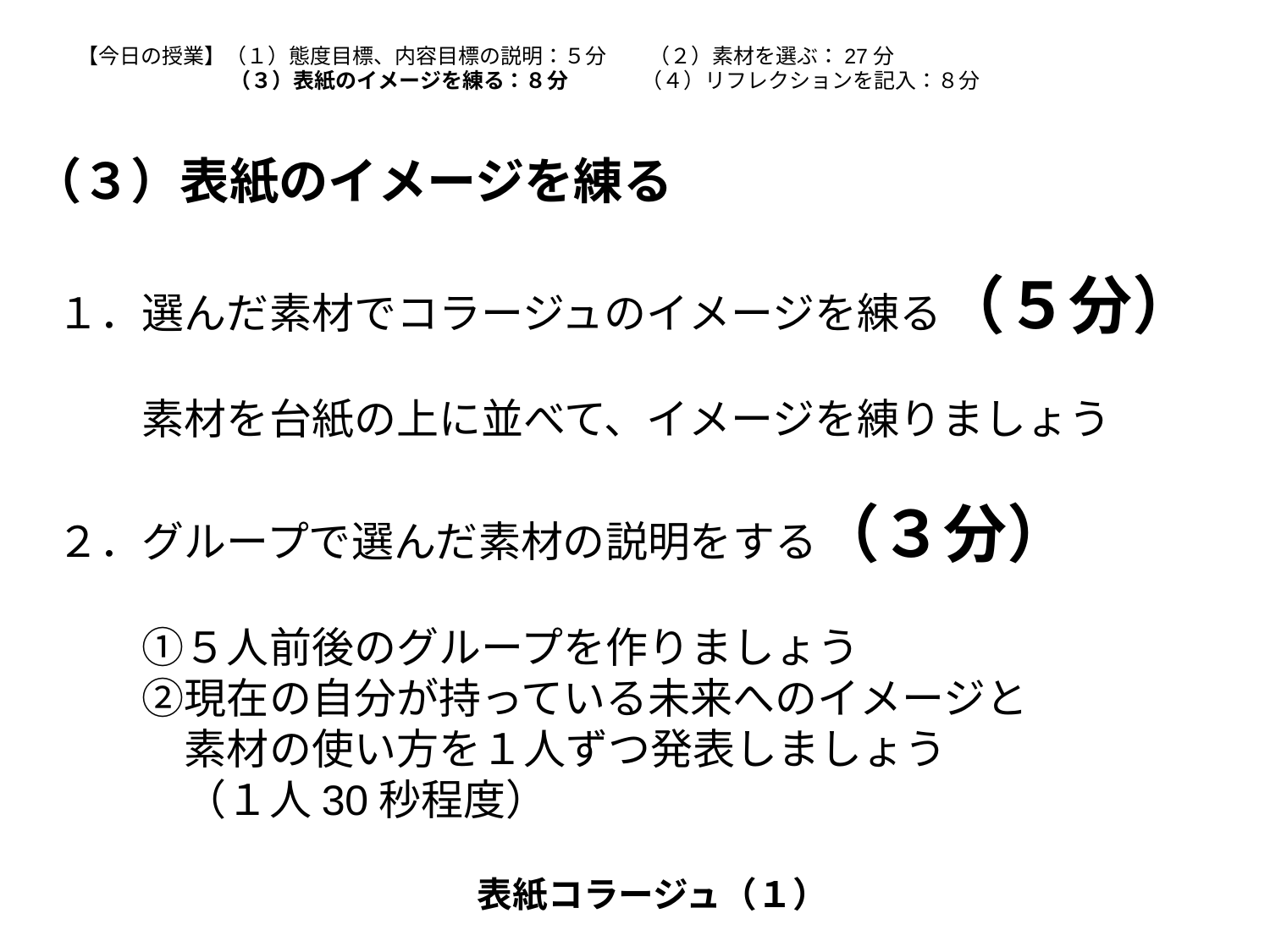

【今日の授業】（１）態度目標、内容目標の説明：５分　　（２）素材を選ぶ：27分
　　　　　　　 （３）表紙のイメージを練る：８分　　  　（４）リフレクションを記入：８分
（３）表紙のイメージを練る
１．選んだ素材でコラージュのイメージを練る（５分）

　　素材を台紙の上に並べて、イメージを練りましょう

２．グループで選んだ素材の説明をする（３分）

　　①５人前後のグループを作りましょう
　　②現在の自分が持っている未来へのイメージと
　　　素材の使い方を１人ずつ発表しましょう
　　　（１人30秒程度）
表紙コラージュ（１）